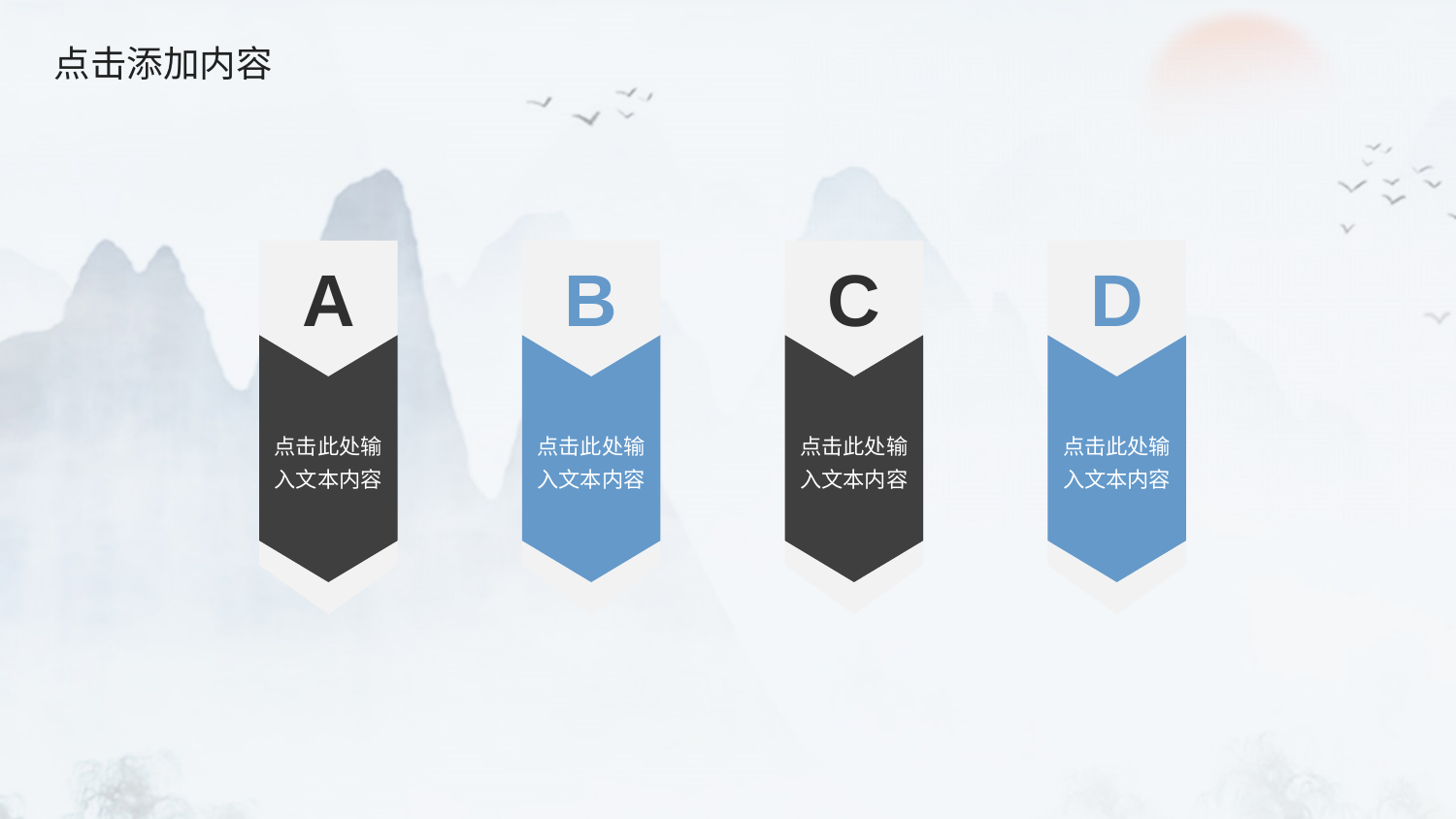

A
点击此处输入文本内容
B
点击此处输入文本内容
C
点击此处输入文本内容
D
点击此处输入文本内容